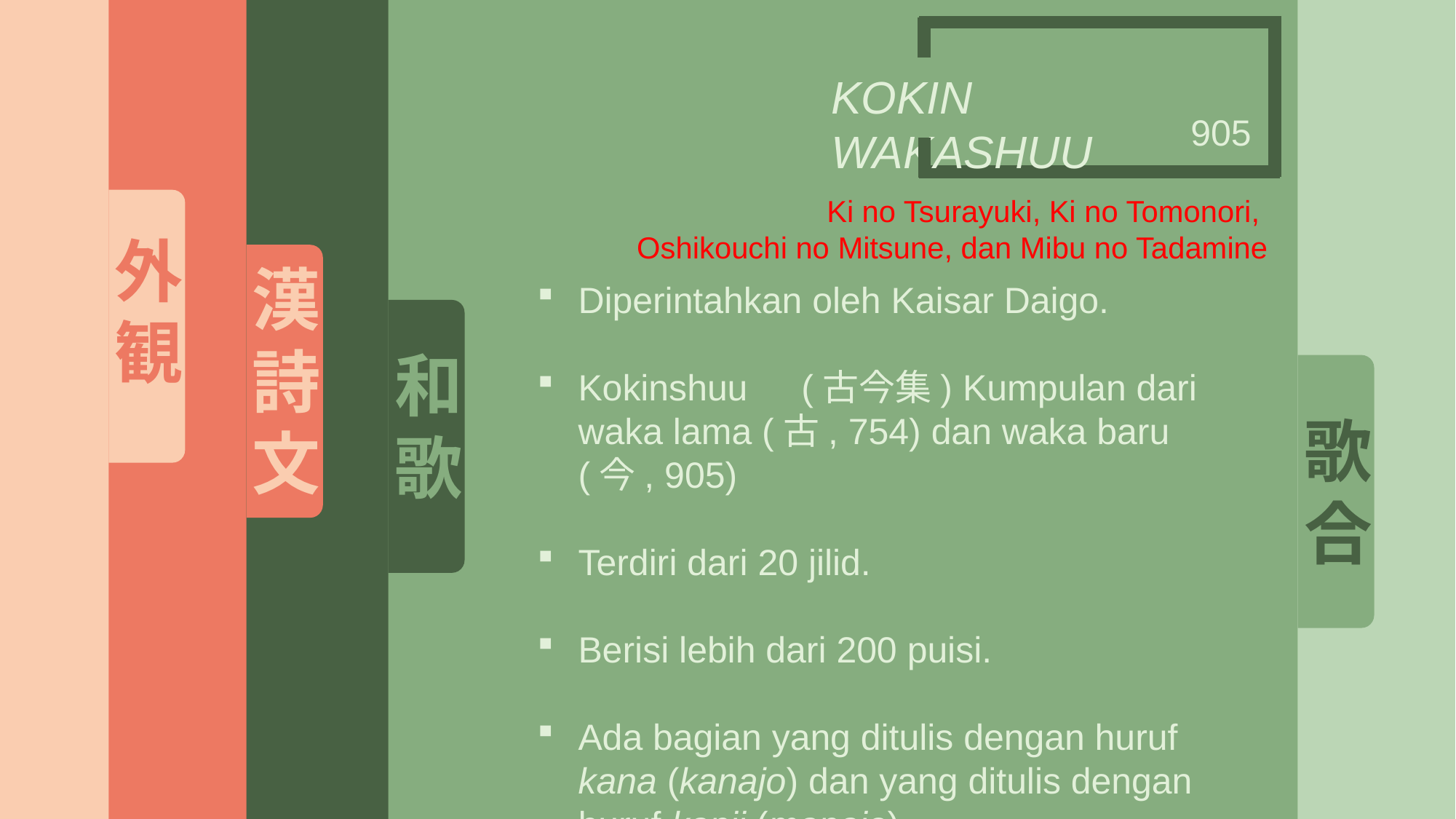

外観

漢詩文

和歌

歌合

KOKIN WAKASHUU
905

Ki no Tsurayuki, Ki no Tomonori,
Oshikouchi no Mitsune, dan Mibu no Tadamine
Diperintahkan oleh Kaisar Daigo.

Kokinshuu　(古今集) Kumpulan dari waka lama (古, 754) dan waka baru (今, 905)

Terdiri dari 20 jilid.

Berisi lebih dari 200 puisi.

Ada bagian yang ditulis dengan huruf kana (kanajo) dan yang ditulis dengan huruf kanji (manajo).